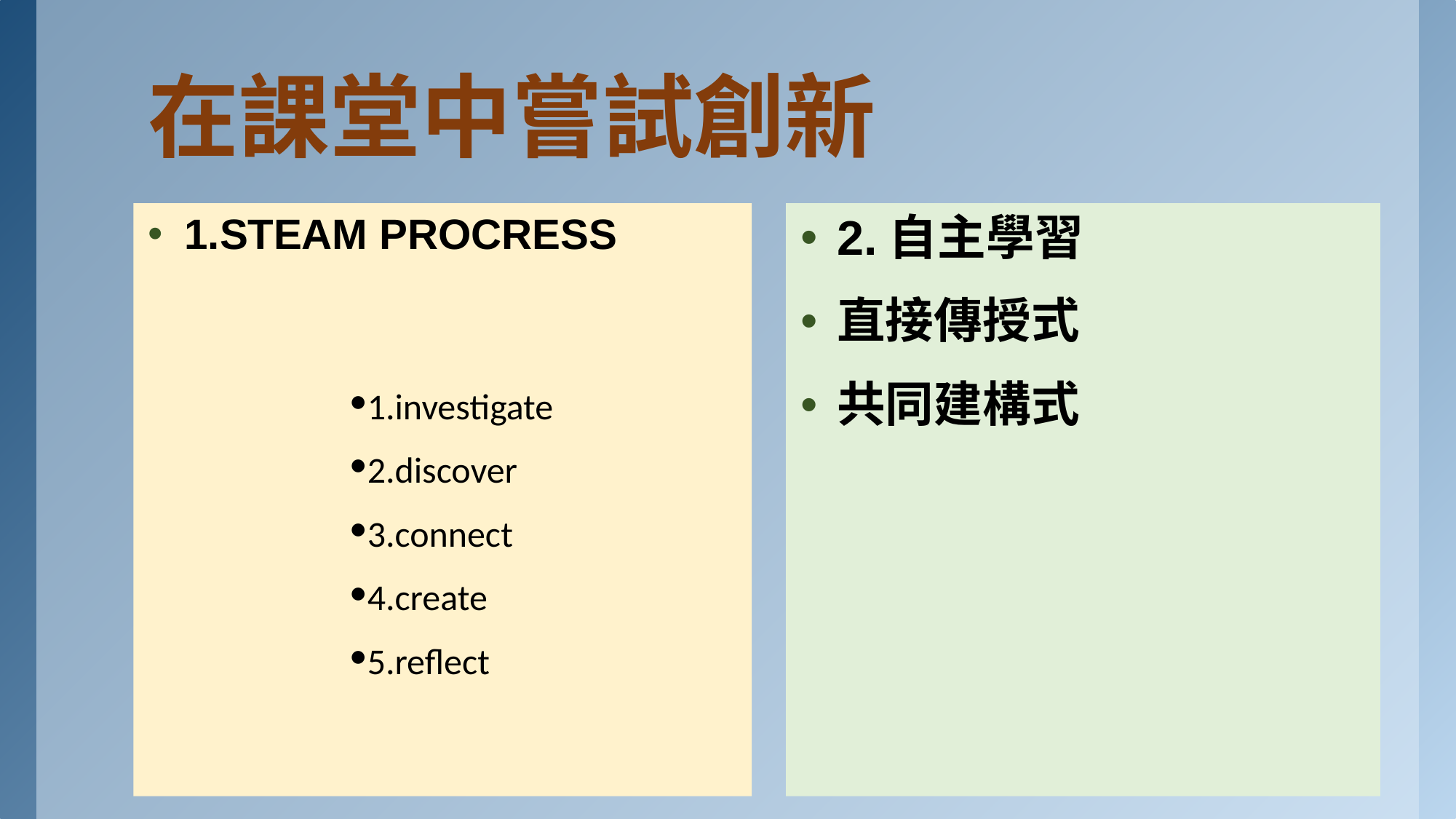

# 在課堂中嘗試創新
1.STEAM PROCRESS

2.自主學習
直接傳授式
共同建構式

1.investigate

2.discover

3.connect

4.create

5.reflect